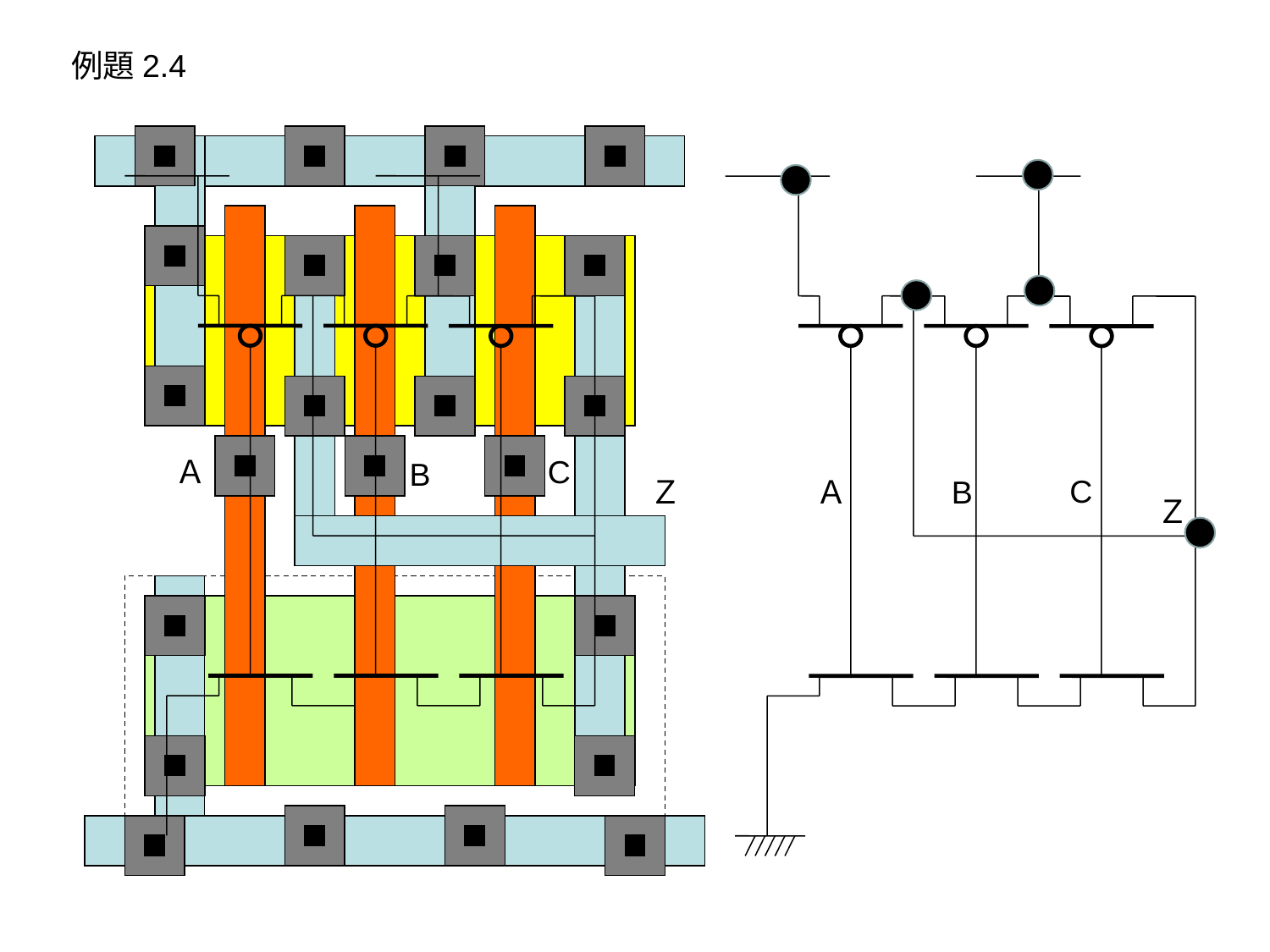

例題2.4

C
Ａ
B
Ｚ

Ａ
C
B
Ｚ